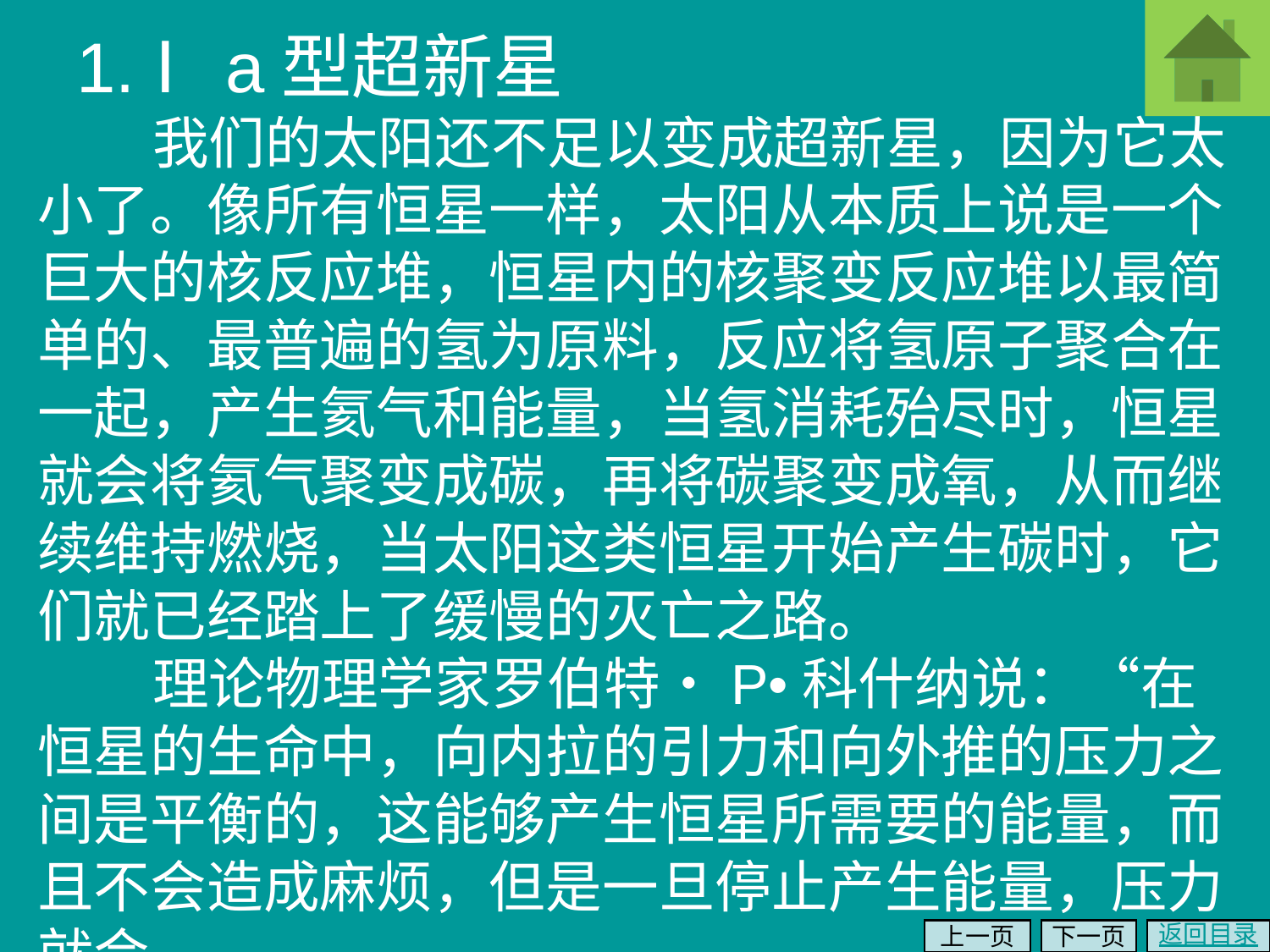

1. Ⅰa型超新星
        我们的太阳还不足以变成超新星，因为它太小了。像所有恒星一样，太阳从本质上说是一个巨大的核反应堆，恒星内的核聚变反应堆以最简单的、最普遍的氢为原料，反应将氢原子聚合在一起，产生氦气和能量，当氢消耗殆尽时，恒星就会将氦气聚变成碳，再将碳聚变成氧，从而继续维持燃烧，当太阳这类恒星开始产生碳时，它们就已经踏上了缓慢的灭亡之路。
        理论物理学家罗伯特•P•科什纳说：“在恒星的生命中，向内拉的引力和向外推的压力之间是平衡的，这能够产生恒星所需要的能量，而且不会造成麻烦，但是一旦停止产生能量，压力就会
上一页
下一页
返回目录